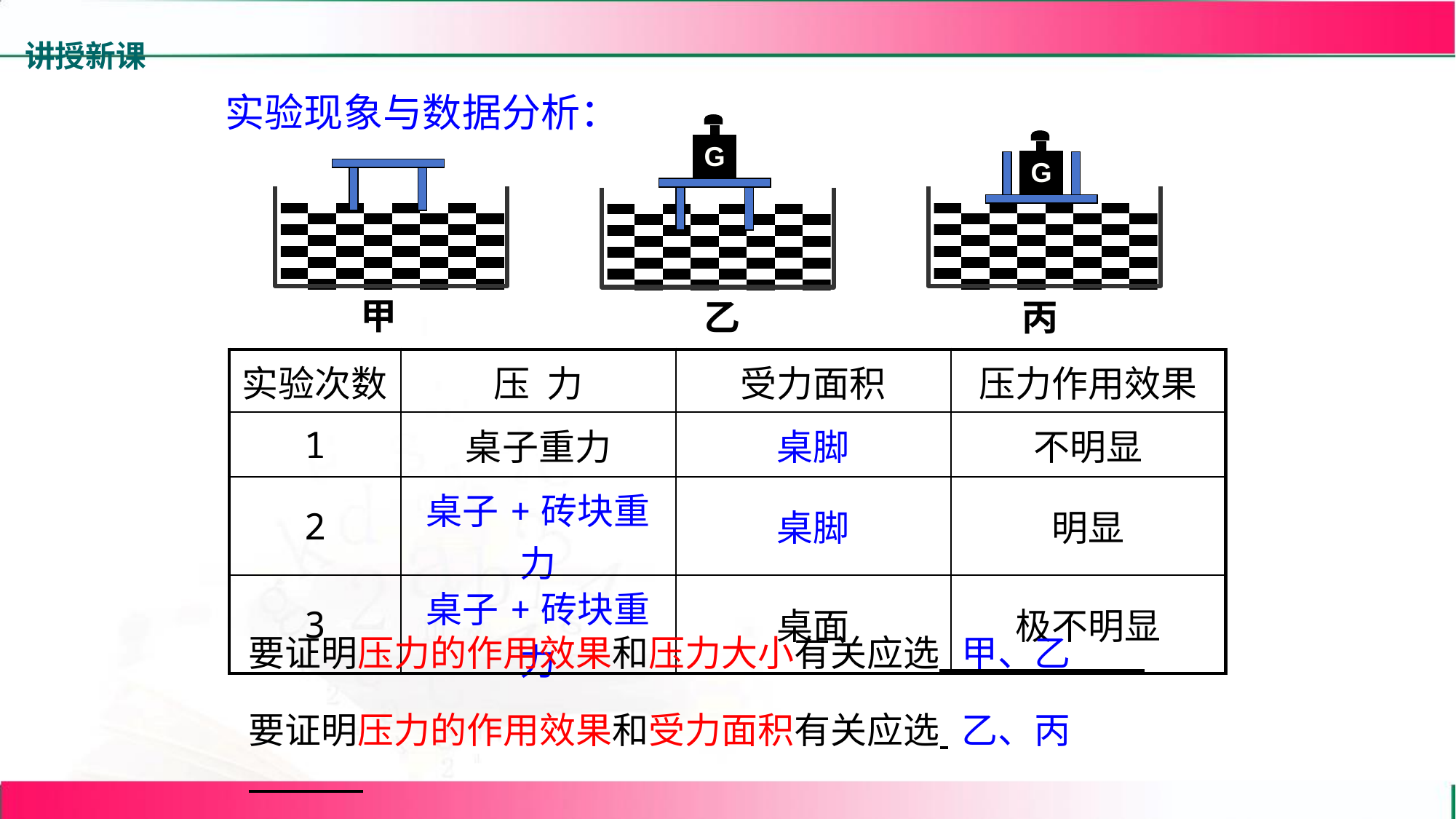

讲授新课
实验现象与数据分析：

G

G

G

G

甲
乙
丙
| 实验次数 | 压 力 | 受力面积 | 压力作用效果 |
| --- | --- | --- | --- |
| 1 | 桌子重力 | 桌脚 | 不明显 |
| 2 | 桌子+砖块重力 | 桌脚 | 明显 |
| 3 | 桌子+砖块重力 | 桌面 | 极不明显 |
要证明压力的作用效果和压力大小有关应选
甲、乙
要证明压力的作用效果和受力面积有关应选
乙、丙